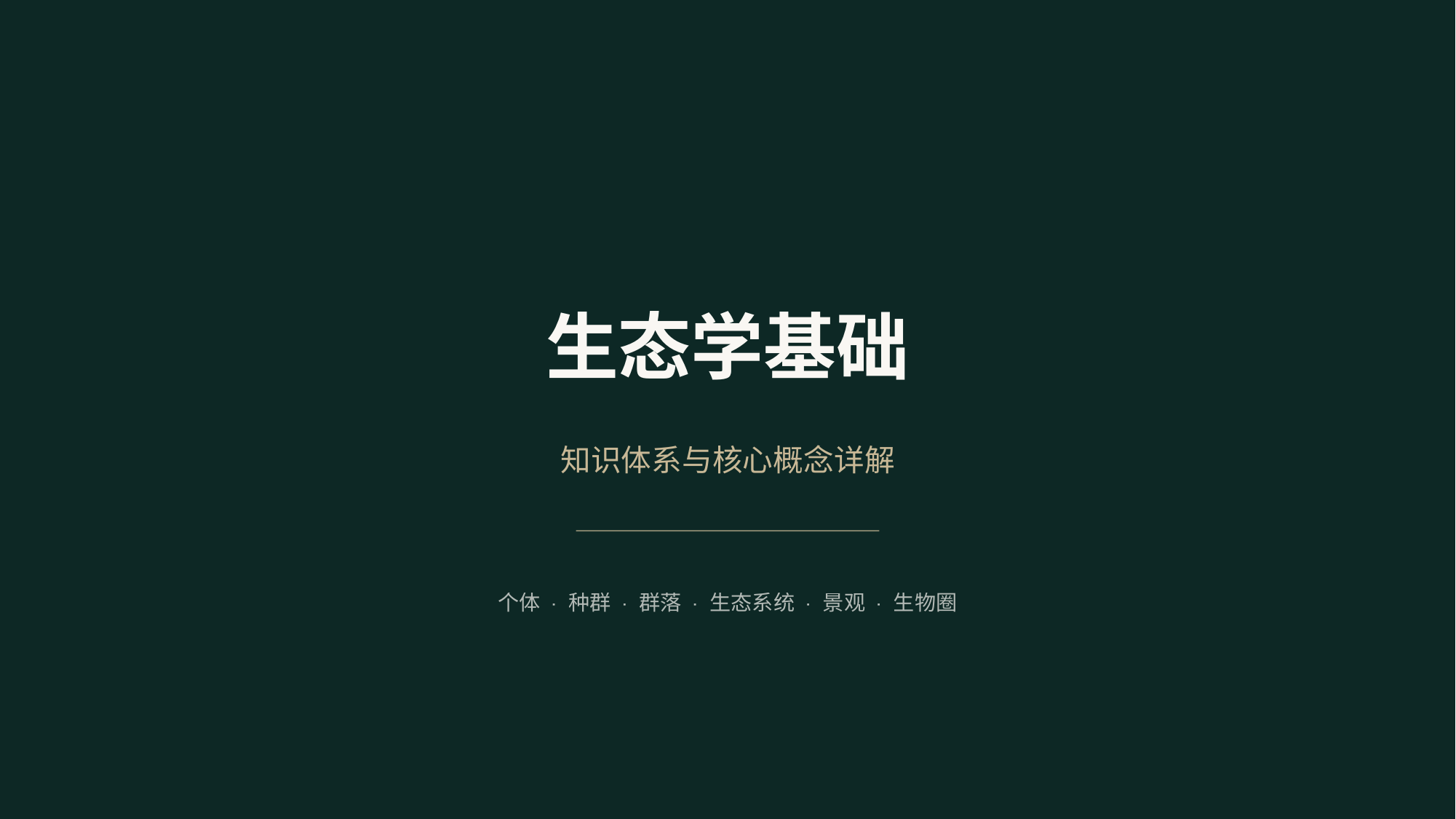

生态学基础
知识体系与核心概念详解
个体 · 种群 · 群落 · 生态系统 · 景观 · 生物圈